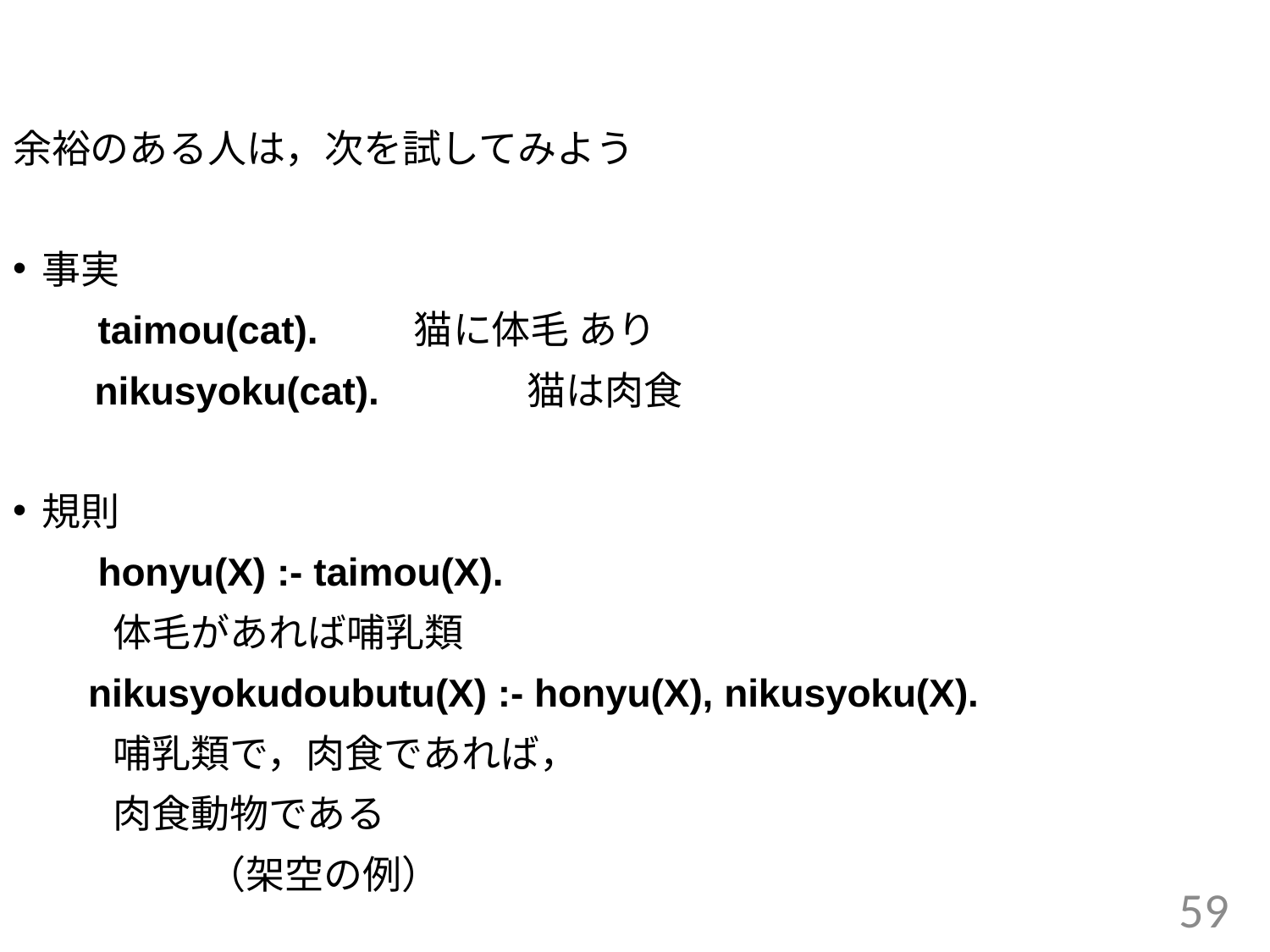

余裕のある人は，次を試してみよう

事実
　　taimou(cat). 		猫に体毛 あり
　    nikusyoku(cat).             猫は肉食

規則
　　honyu(X) :- taimou(X).
				体毛があれば哺乳類
       nikusyokudoubutu(X) :- honyu(X), nikusyoku(X).
				哺乳類で，肉食であれば，
				肉食動物である
			 　　（架空の例）

59